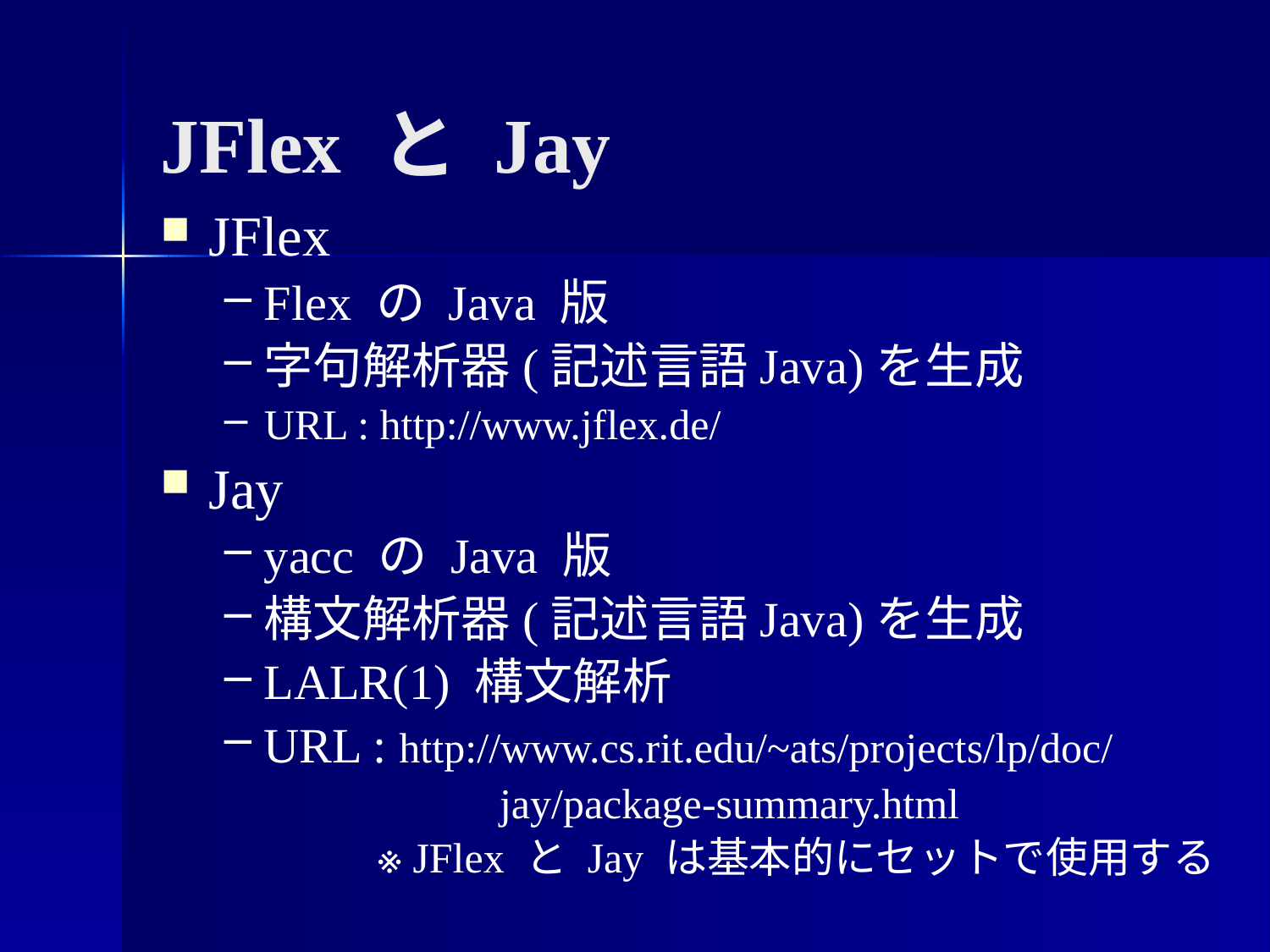

JFlex と Jay
JFlex
Flex の Java 版
字句解析器(記述言語Java)を生成
URL : http://www.jflex.de/
Jay
yacc の Java 版
構文解析器(記述言語Java)を生成
LALR(1) 構文解析
URL : http://www.cs.rit.edu/~ats/projects/lp/doc/
                          jay/package-summary.html
※ JFlex と Jay は基本的にセットで使用する